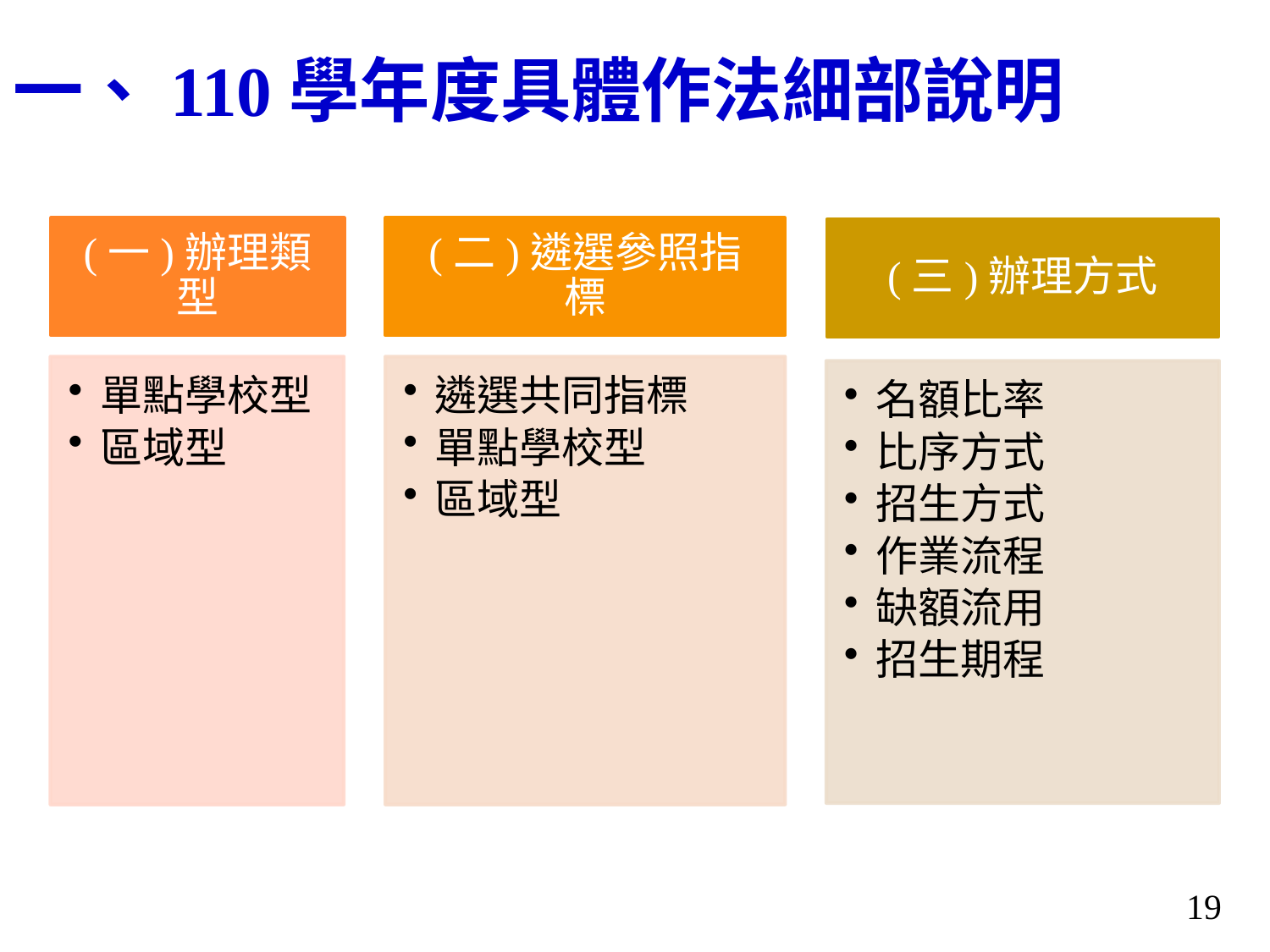

# 一、110學年度具體作法細部說明
(一)辦理類型
單點學校型
區域型
(二)遴選參照指標
遴選共同指標
單點學校型
區域型
(三)辦理方式
名額比率
比序方式
招生方式
作業流程
缺額流用
招生期程
19